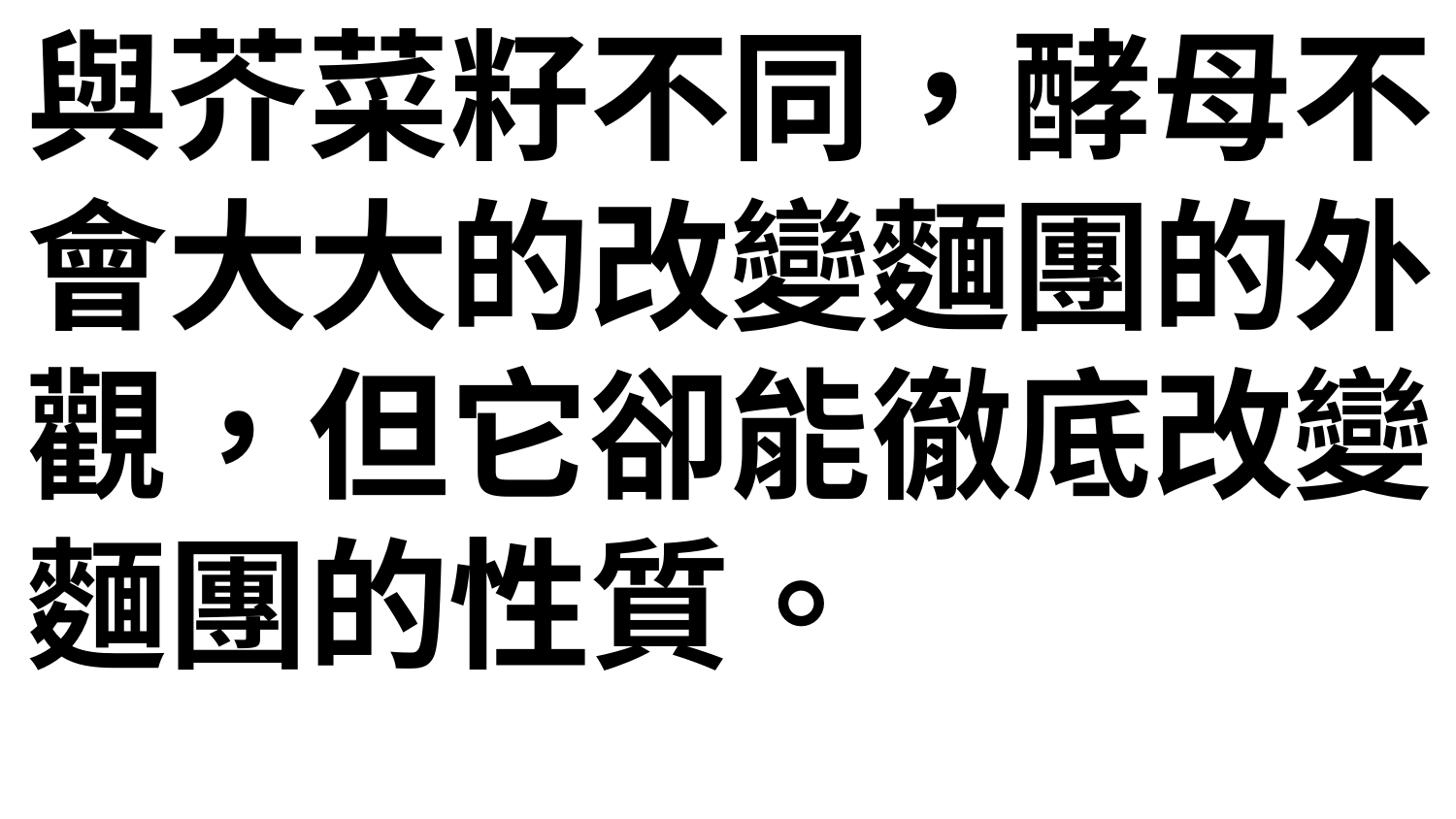

與芥菜籽不同，酵母不會大大的改變麵團的外觀，但它卻能徹底改變麵團的性質。